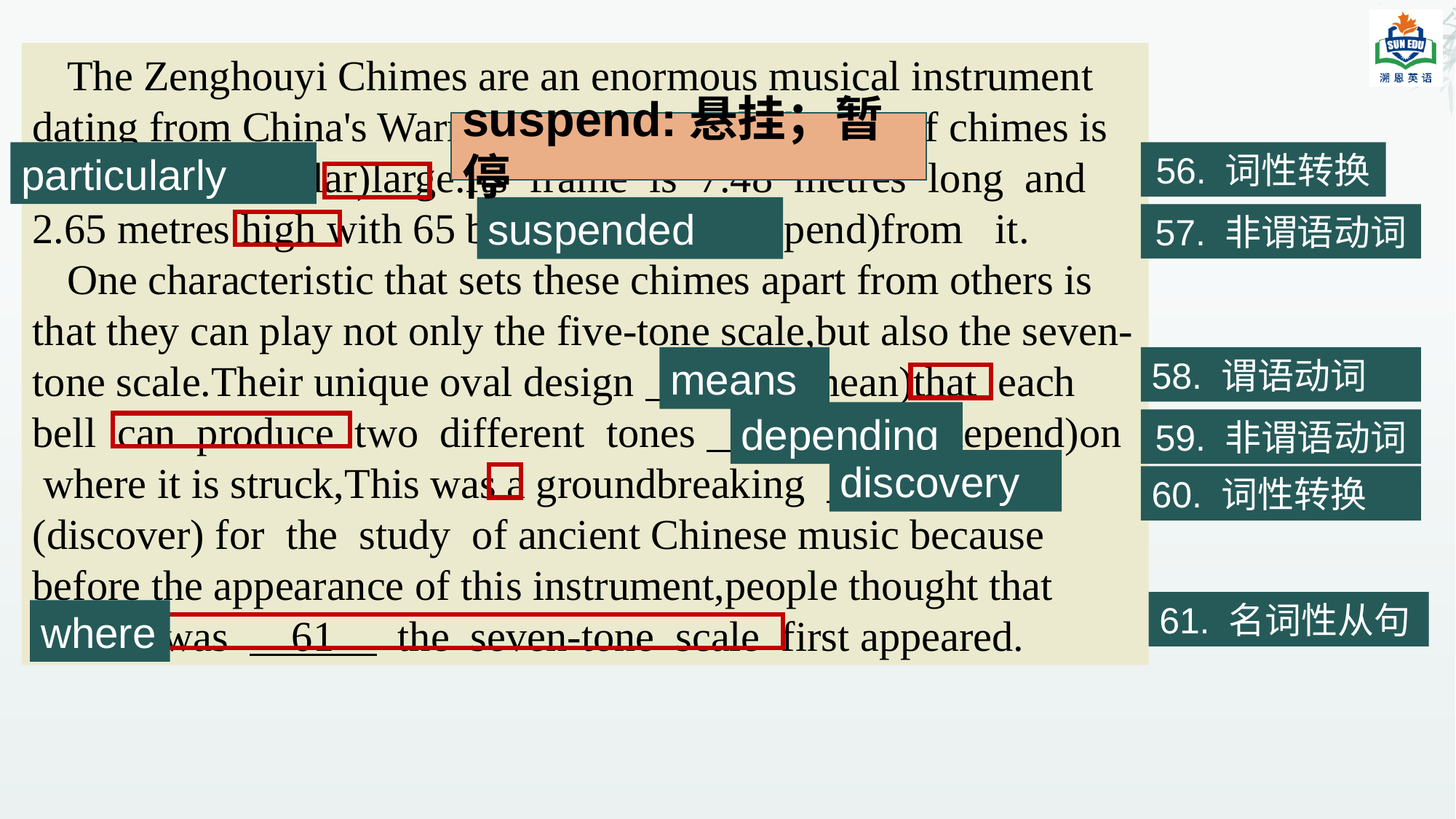

#
The Zenghouyi Chimes are an enormous musical instrument dating from China's Warring States Period.This set of chimes is       56      (particular)large.Its  frame  is  7.48  metres  long  and 2.65 metres high with 65 bells           57 (suspend)from   it.
One characteristic that sets these chimes apart from others is that they can play not only the five-tone scale,but also the seven-tone scale.Their unique oval design     58      (mean)that  each bell  can  produce  two  different  tones         59         (depend)on   where it is struck,This was a groundbreaking       60      (discover) for  the  study  of ancient Chinese music because before the appearance of this instrument,people thought that Greece was      61      the  seven-tone  scale  first appeared.
suspend:悬挂；暂停
particularly
56. 词性转换

suspended
57. 非谓语动词

means
58. 谓语动词

depending
59. 非谓语动词

discovery

60. 词性转换
61. 名词性从句
where